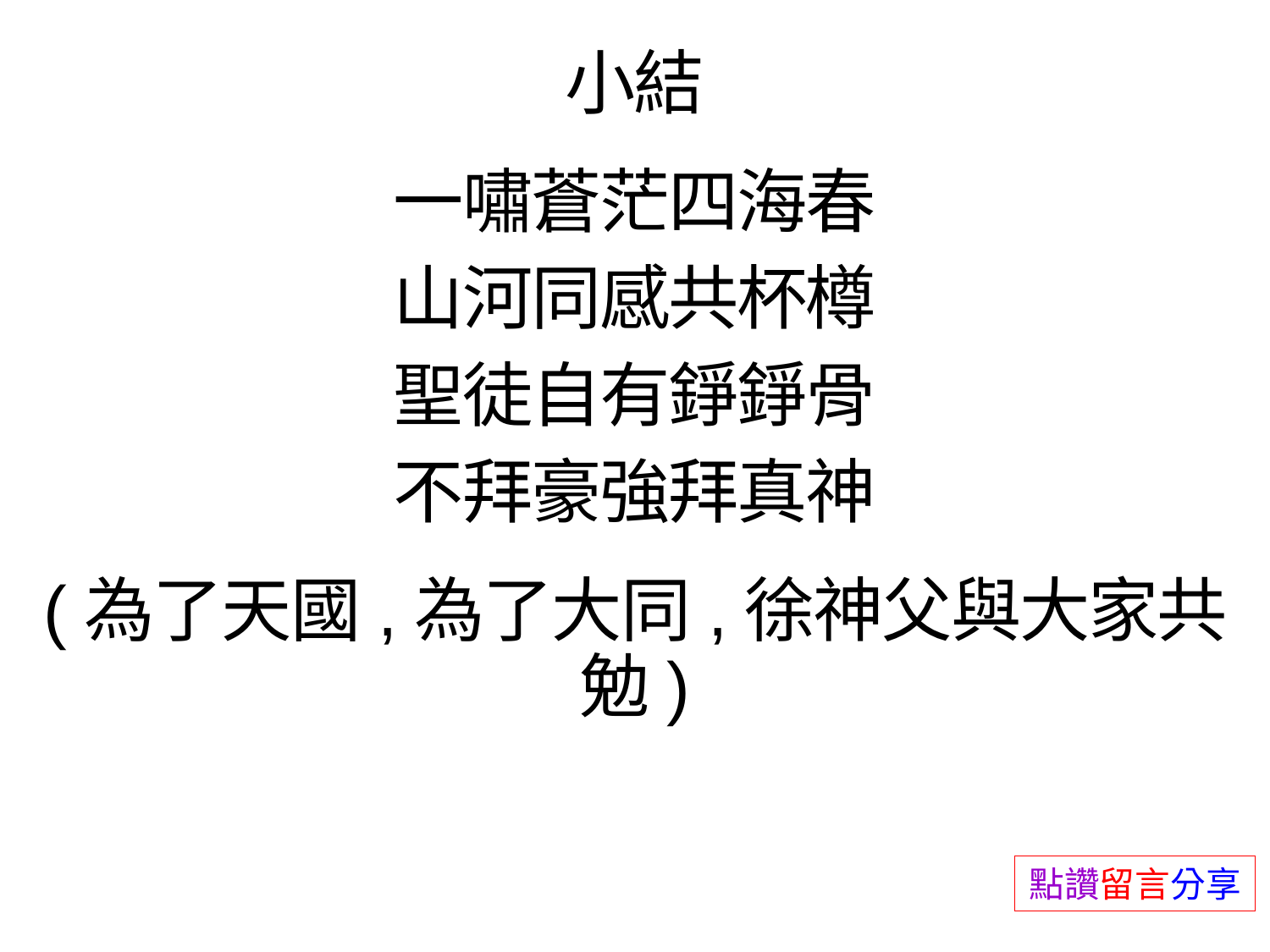

小結
一嘯蒼茫四海春
山河同感共杯樽
聖徒自有錚錚骨
不拜豪強拜真神
(為了天國,為了大同,徐神父與大家共勉)
點讚留言分享